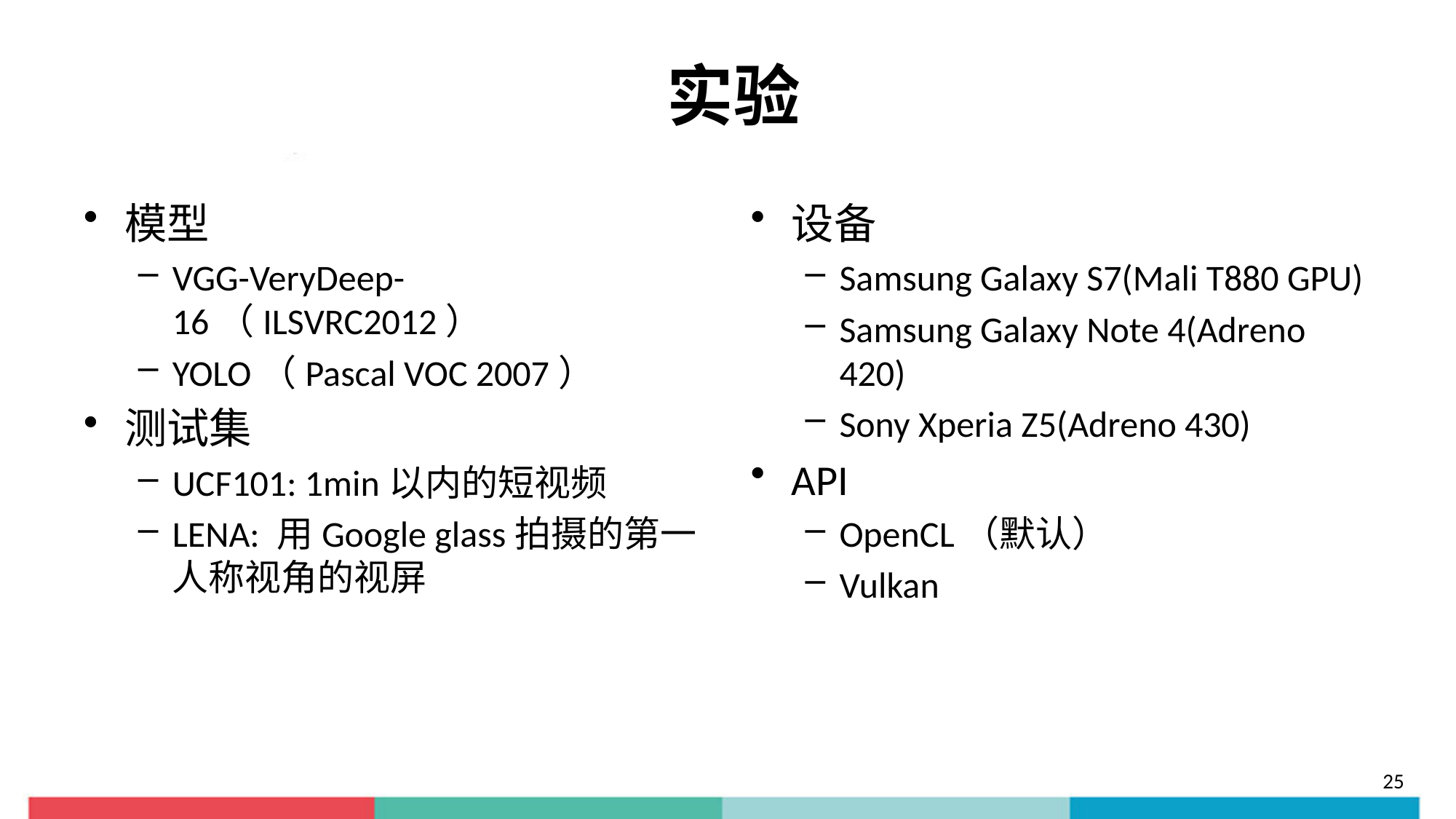

# 实验
模型
VGG-VeryDeep-16（ILSVRC2012）
YOLO（Pascal VOC 2007）
测试集
UCF101: 1min以内的短视频
LENA: 用Google glass拍摄的第一人称视角的视屏

设备
Samsung Galaxy S7(Mali T880 GPU)
Samsung Galaxy Note 4(Adreno 420)
Sony Xperia Z5(Adreno 430)
API
OpenCL（默认）
Vulkan
25